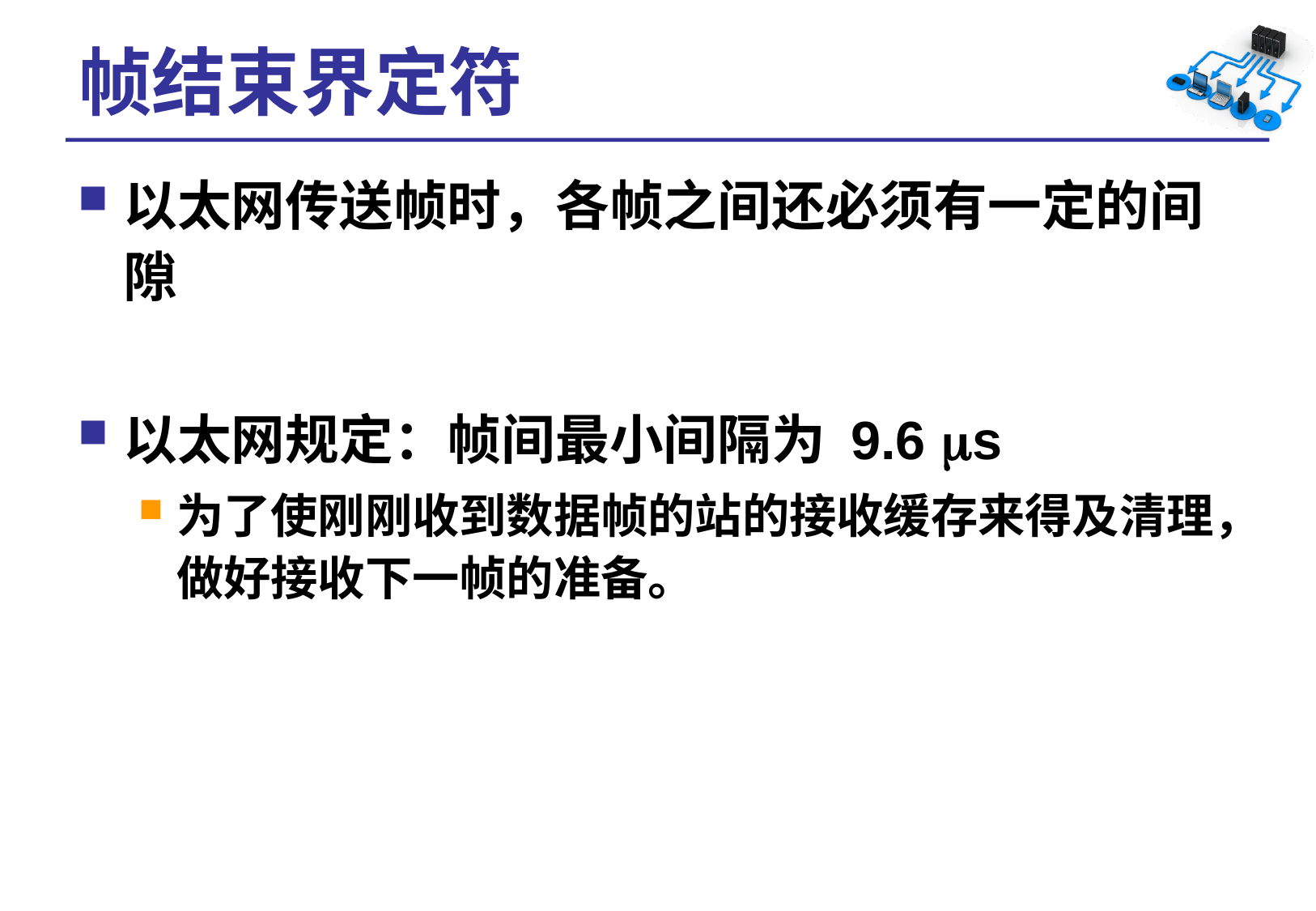

# 帧结束界定符
以太网传送帧时，各帧之间还必须有一定的间隙

以太网规定：帧间最小间隔为 9.6 μs
为了使刚刚收到数据帧的站的接收缓存来得及清理，做好接收下一帧的准备。